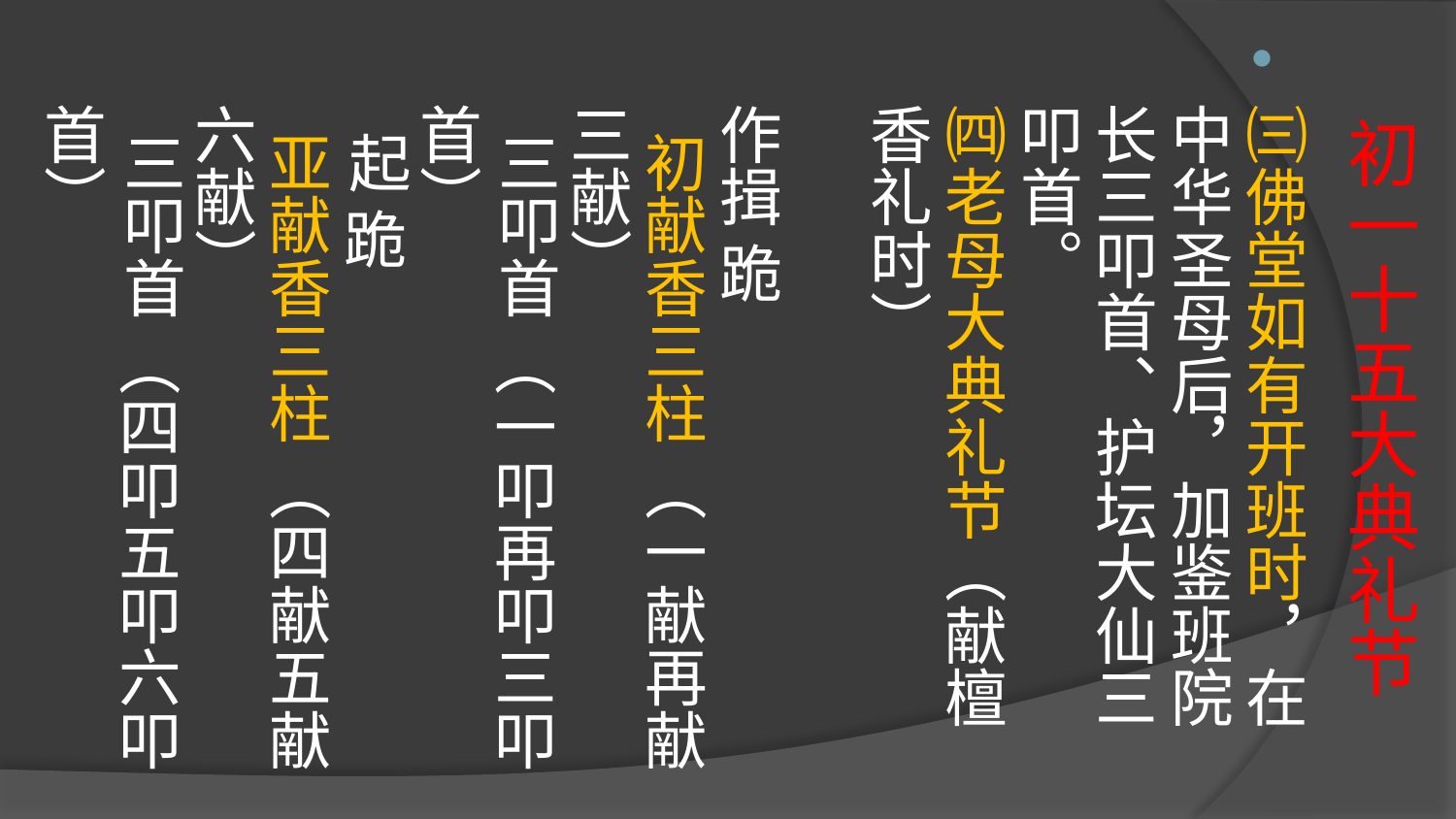

# 初一十五大典礼节
㈢佛堂如有开班时，在中华圣母后，加鉴班院长三叩首、护坛大仙三叩首。
㈣老母大典礼节（献檀香礼时）
作揖 跪
  初献香三柱 （一献再献三献）
  三叩首 （一叩再叩三叩首）        
  起 跪
  亚献香三柱 （四献五献六献）
  三叩首 （四叩五叩六叩首）